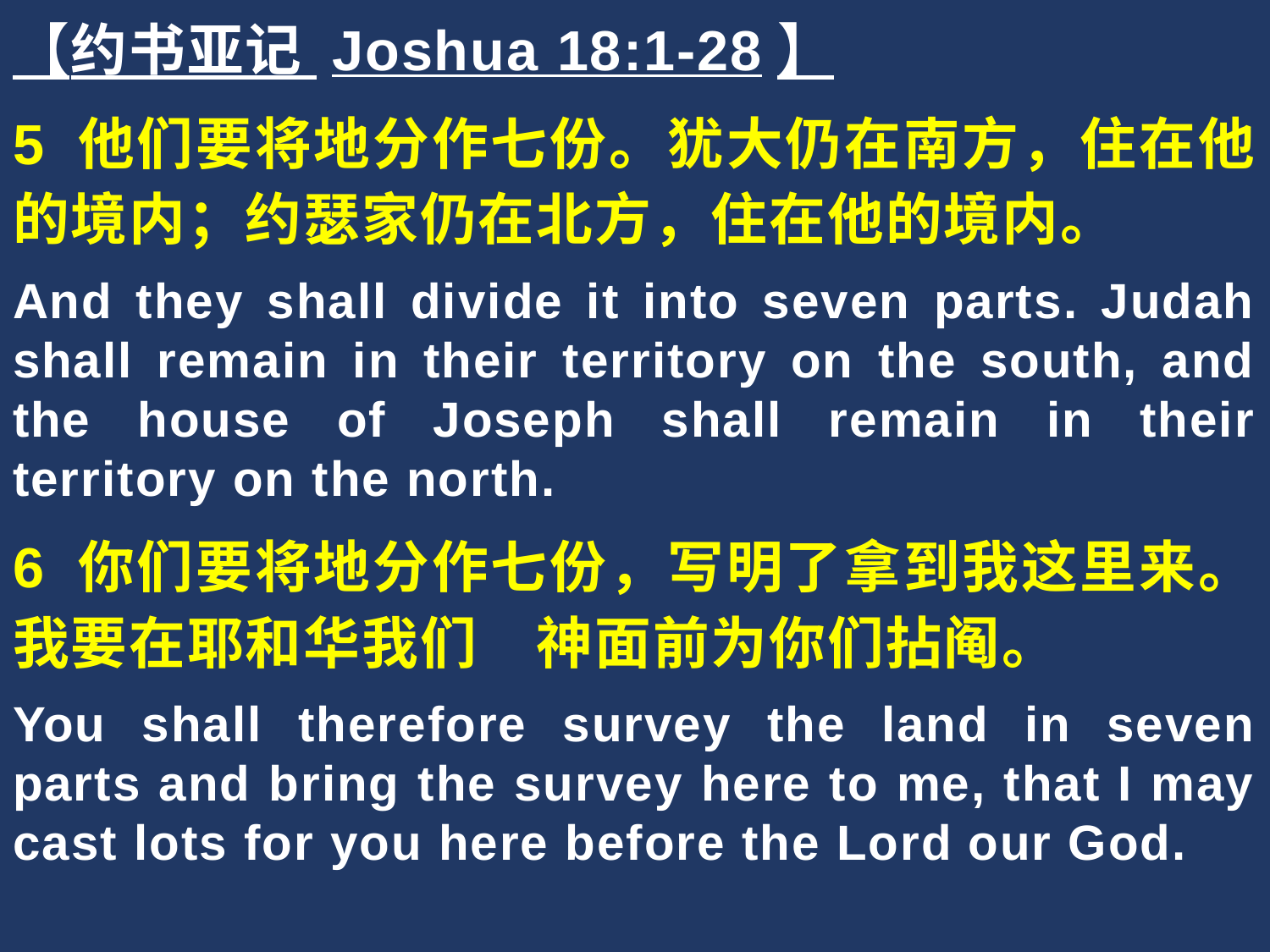

【约书亚记 Joshua 18:1-28】
5 他们要将地分作七份。犹大仍在南方，住在他的境内；约瑟家仍在北方，住在他的境内。
And they shall divide it into seven parts. Judah shall remain in their territory on the south, and the house of Joseph shall remain in their territory on the north.
6 你们要将地分作七份，写明了拿到我这里来。我要在耶和华我们　神面前为你们拈阄。
You shall therefore survey the land in seven parts and bring the survey here to me, that I may cast lots for you here before the Lord our God.